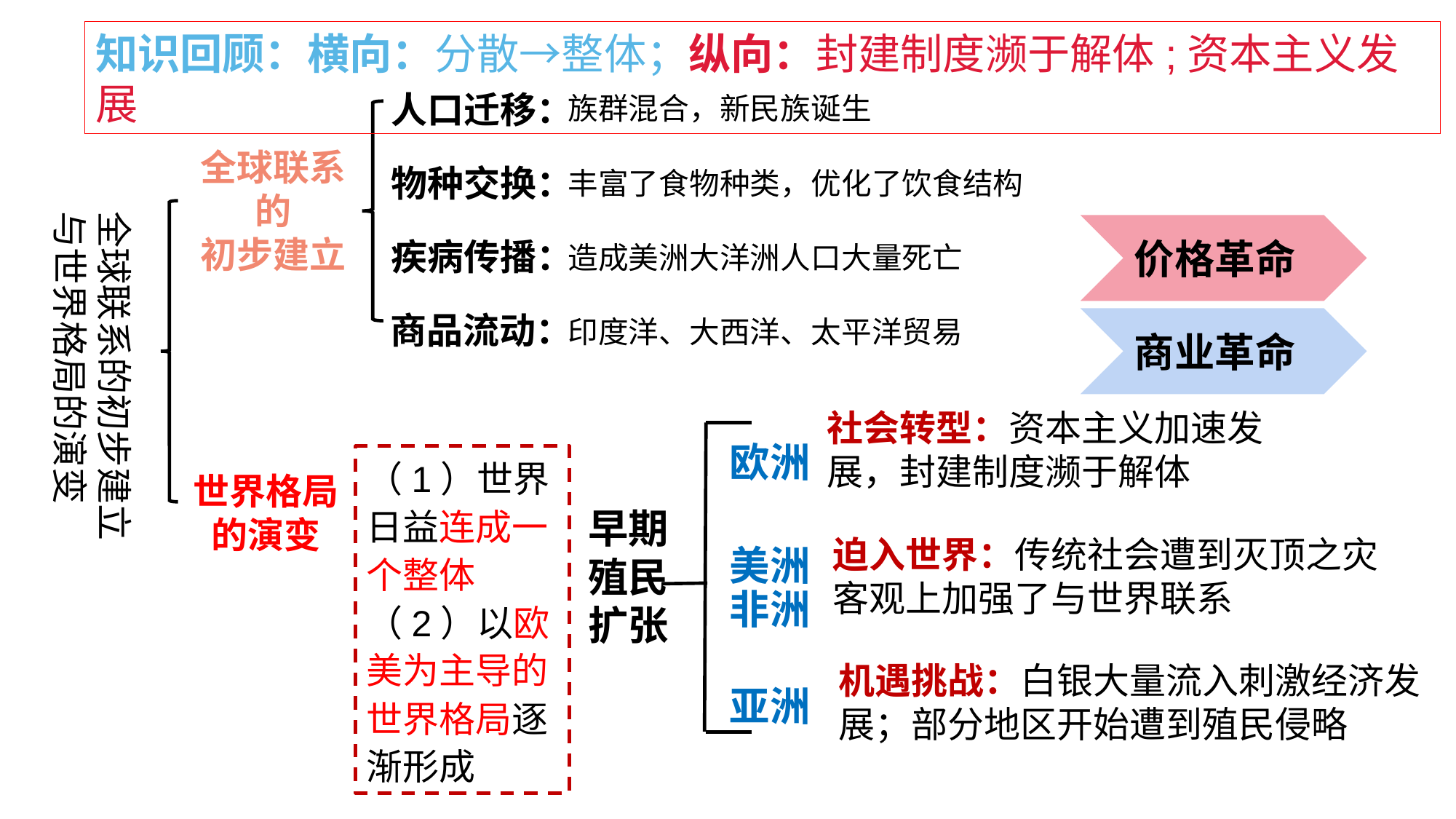

知识回顾：横向：分散→整体；纵向：封建制度濒于解体;资本主义发展
人口迁移：
族群混合，新民族诞生

全球联系的
初步建立
物种交换：
丰富了食物种类，优化了饮食结构
全球联系的初步建立与世界格局的演变

价格革命
疾病传播：
造成美洲大洋洲人口大量死亡
商品流动：
印度洋、大西洋、太平洋贸易
商业革命
社会转型：资本主义加速发展，封建制度濒于解体
欧洲
（1）世界日益连成一个整体
（2）以欧美为主导的世界格局逐渐形成
世界格局
的演变
早期殖民扩张
迫入世界：传统社会遭到灭顶之灾
客观上加强了与世界联系
美洲
非洲
机遇挑战：白银大量流入刺激经济发展；部分地区开始遭到殖民侵略
亚洲